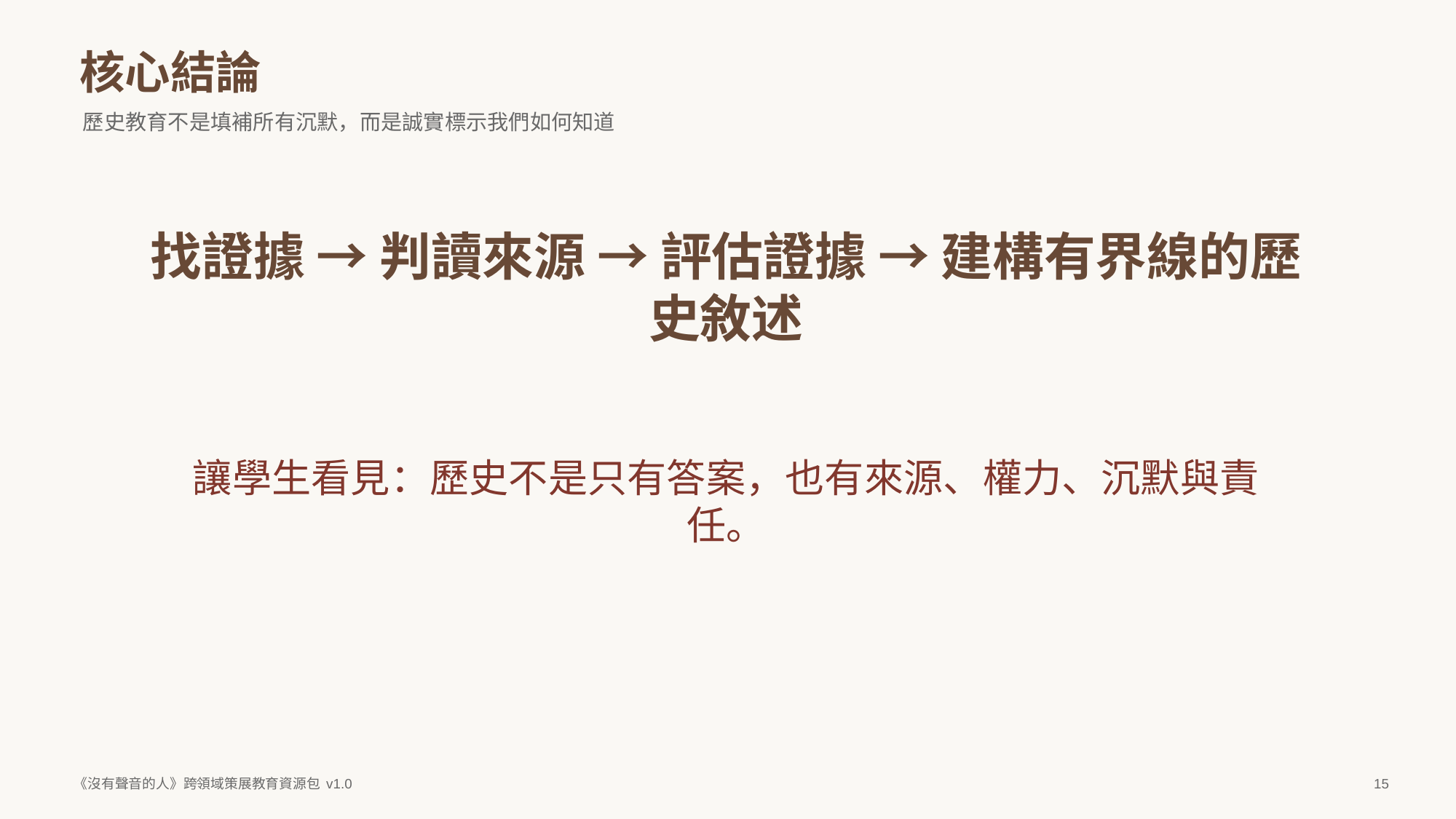

核心結論
歷史教育不是填補所有沉默，而是誠實標示我們如何知道
找證據 → 判讀來源 → 評估證據 → 建構有界線的歷史敘述
讓學生看見：歷史不是只有答案，也有來源、權力、沉默與責任。
《沒有聲音的人》跨領域策展教育資源包 v1.0
15